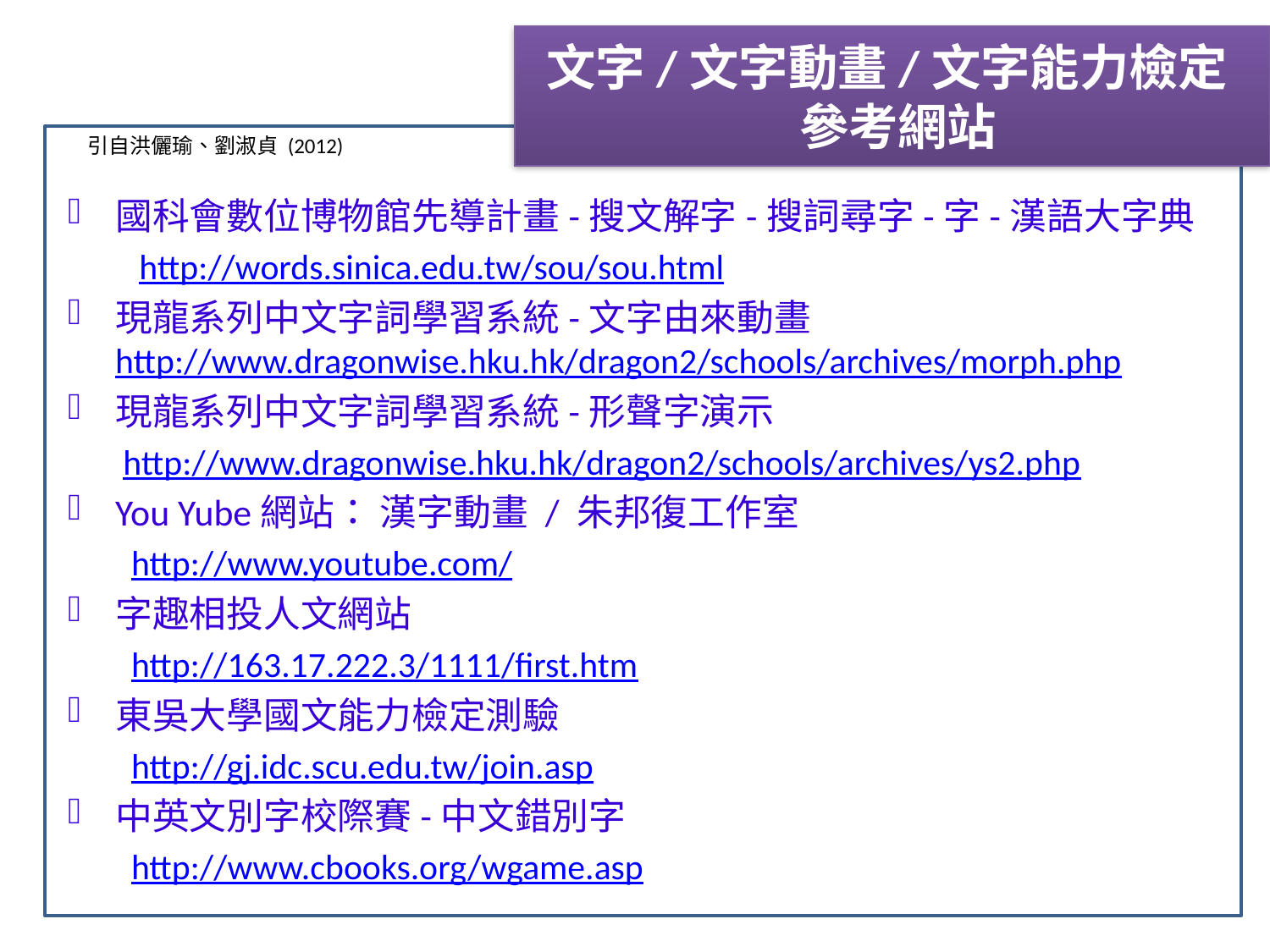

文字/文字動畫/文字能力檢定
 參考網站

引自洪儷瑜、劉淑貞 (2012)
國科會數位博物館先導計畫-搜文解字-搜詞尋字-字-漢語大字典
 http://words.sinica.edu.tw/sou/sou.html
現龍系列中文字詞學習系統-文字由來動畫http://www.dragonwise.hku.hk/dragon2/schools/archives/morph.php
現龍系列中文字詞學習系統-形聲字演示
http://www.dragonwise.hku.hk/dragon2/schools/archives/ys2.php
You Yube網站： 漢字動畫 / 朱邦復工作室
http://www.youtube.com/
字趣相投人文網站
http://163.17.222.3/1111/first.htm
東吳大學國文能力檢定測驗
http://gj.idc.scu.edu.tw/join.asp
中英文別字校際賽-中文錯別字
http://www.cbooks.org/wgame.asp